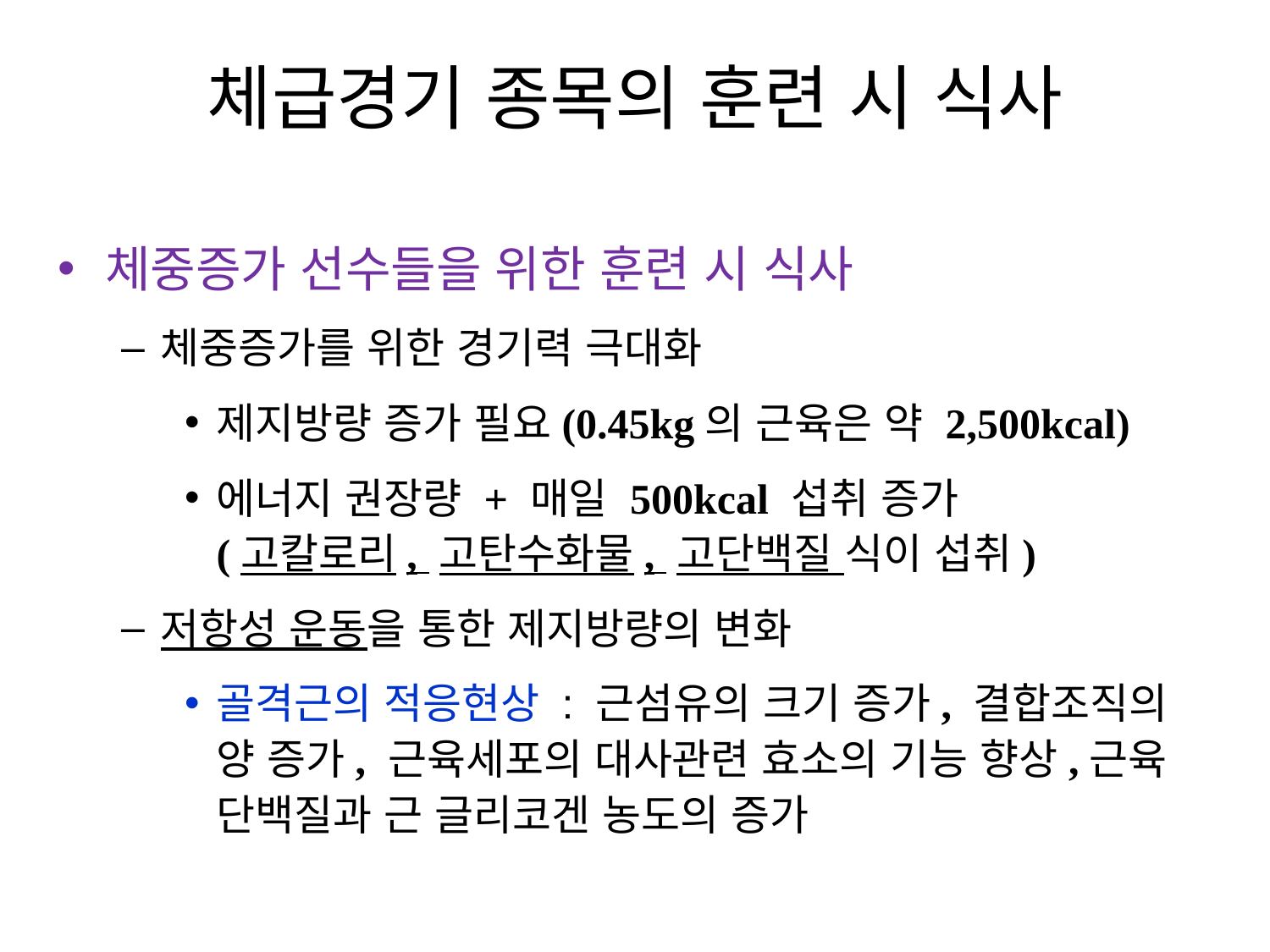

# 체급경기 종목의 훈련 시 식사
체중증가 선수들을 위한 훈련 시 식사
체중증가를 위한 경기력 극대화
제지방량 증가 필요(0.45kg의 근육은 약 2,500kcal)
에너지 권장량 + 매일 500kcal 섭취 증가
(고칼로리, 고탄수화물, 고단백질 식이 섭취)
저항성 운동을 통한 제지방량의 변화
골격근의 적응현상 : 근섬유의 크기 증가, 결합조직의 양 증가, 근육세포의 대사관련 효소의 기능 향상,근육 단백질과 근 글리코겐 농도의 증가